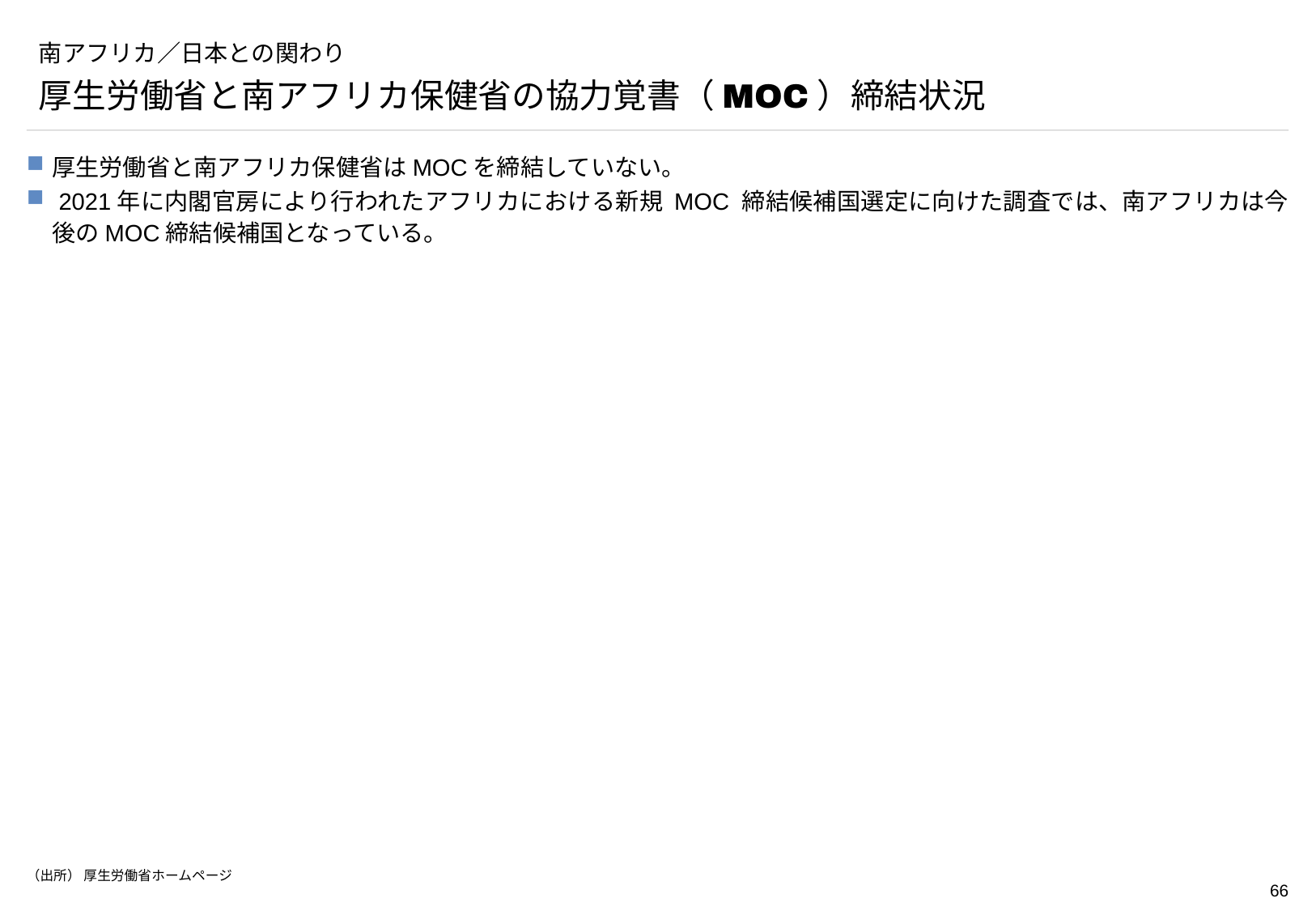

# 南アフリカ／日本との関わり
厚生労働省と南アフリカ保健省の協力覚書（MOC）締結状況
厚生労働省と南アフリカ保健省はMOCを締結していない。
 2021年に内閣官房により行われたアフリカにおける新規 MOC 締結候補国選定に向けた調査では、南アフリカは今後のMOC締結候補国となっている。
（出所） 厚生労働省ホームページ